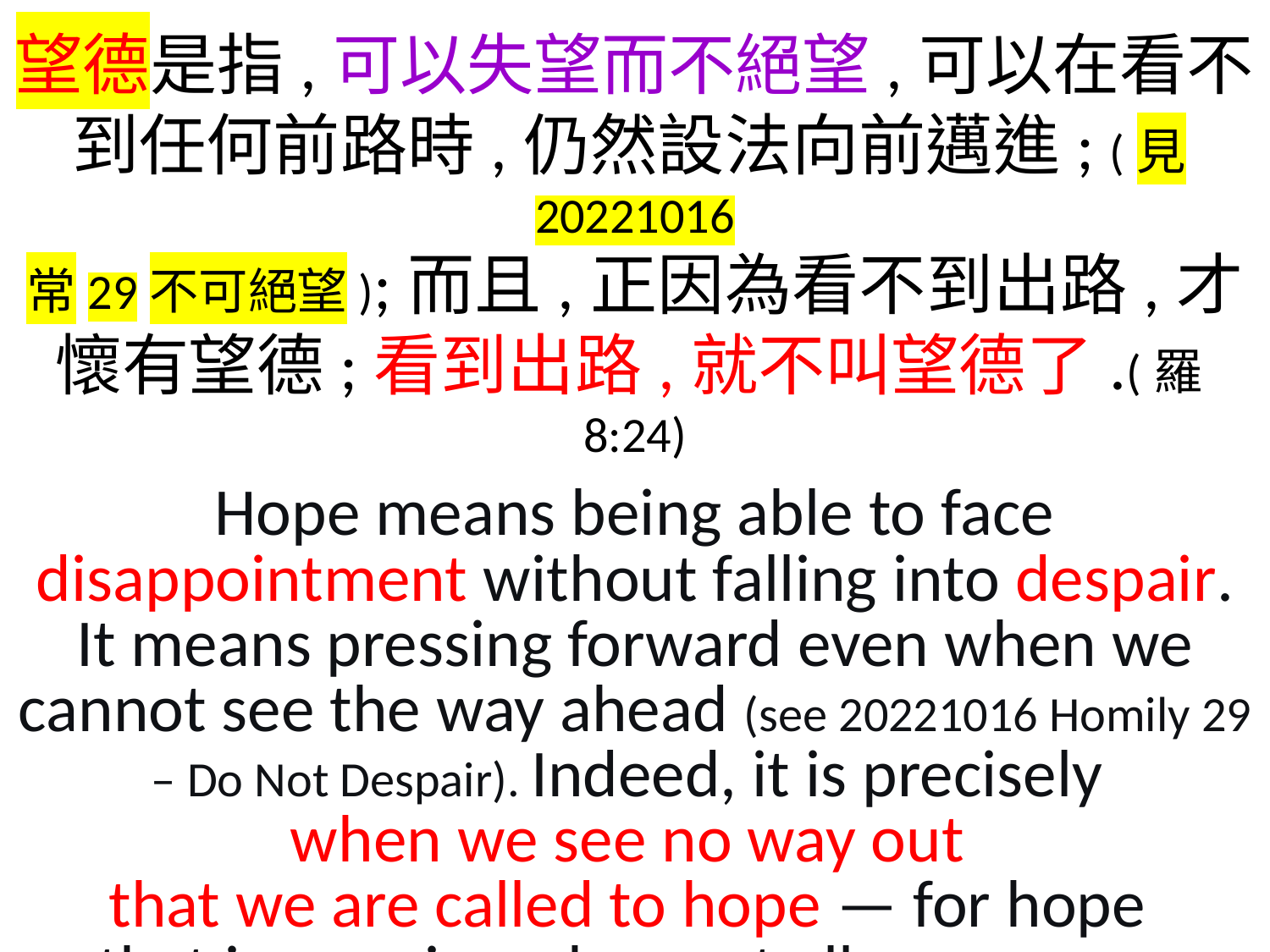

望德是指,可以失望而不絕望,可以在看不到任何前路時,仍然設法向前邁進; (見20221016
常29不可絕望);而且,正因為看不到出路,才懷有望德;看到出路,就不叫望德了.(羅8:24)
Hope means being able to face disappointment without falling into despair. It means pressing forward even when we cannot see the way ahead (see 20221016 Homily 29 – Do Not Despair). Indeed, it is precisely
when we see no way out
that we are called to hope — for hope
that is seen is no hope at all (Romans 8:24).